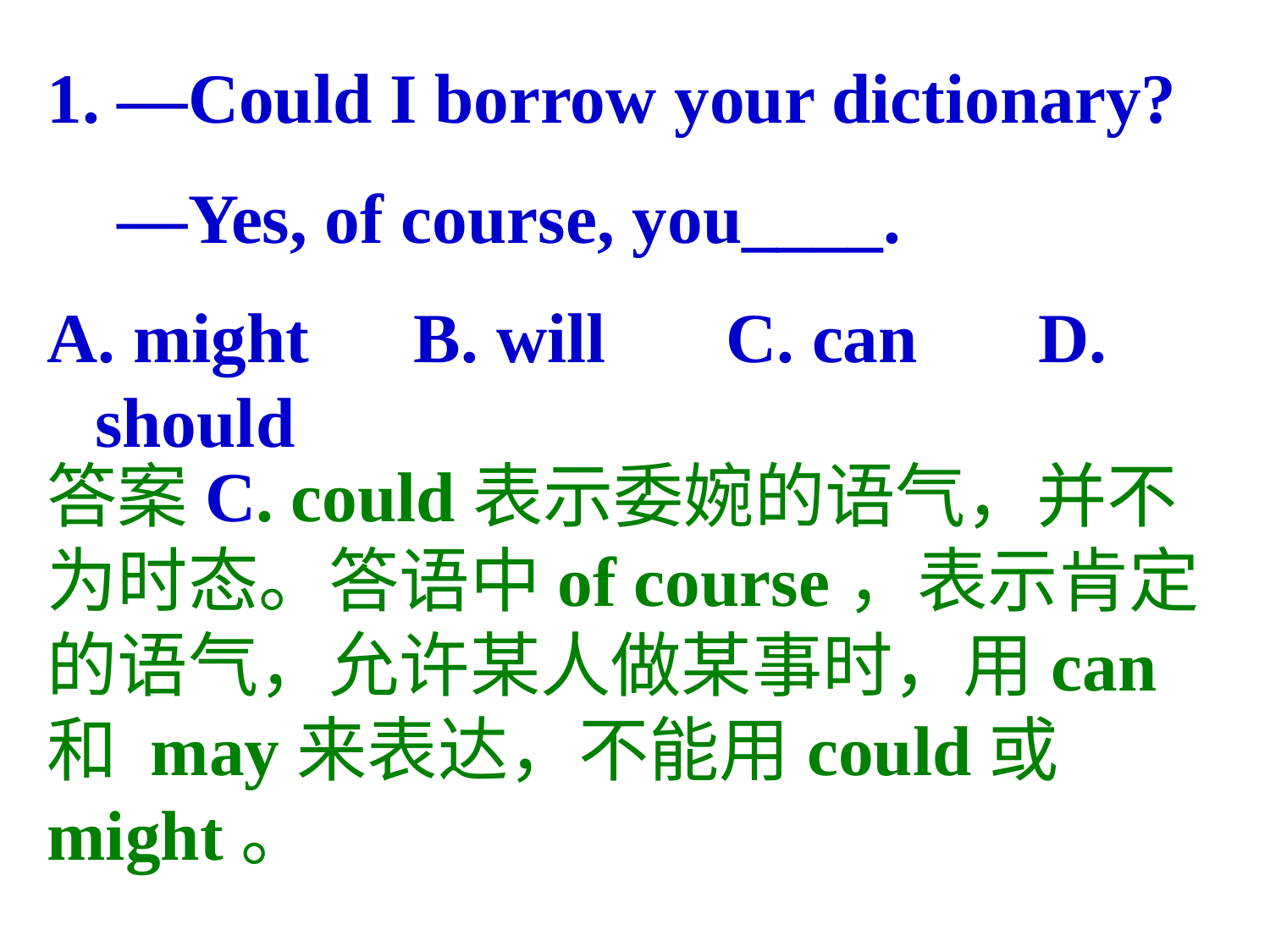

1. —Could I borrow your dictionary?
    —Yes, of course, you____.
A. might　B. will　 C. can　 D. should
答案C. could表示委婉的语气，并不为时态。答语中of course，表示肯定的语气，允许某人做某事时，用can和 may来表达，不能用could或might。